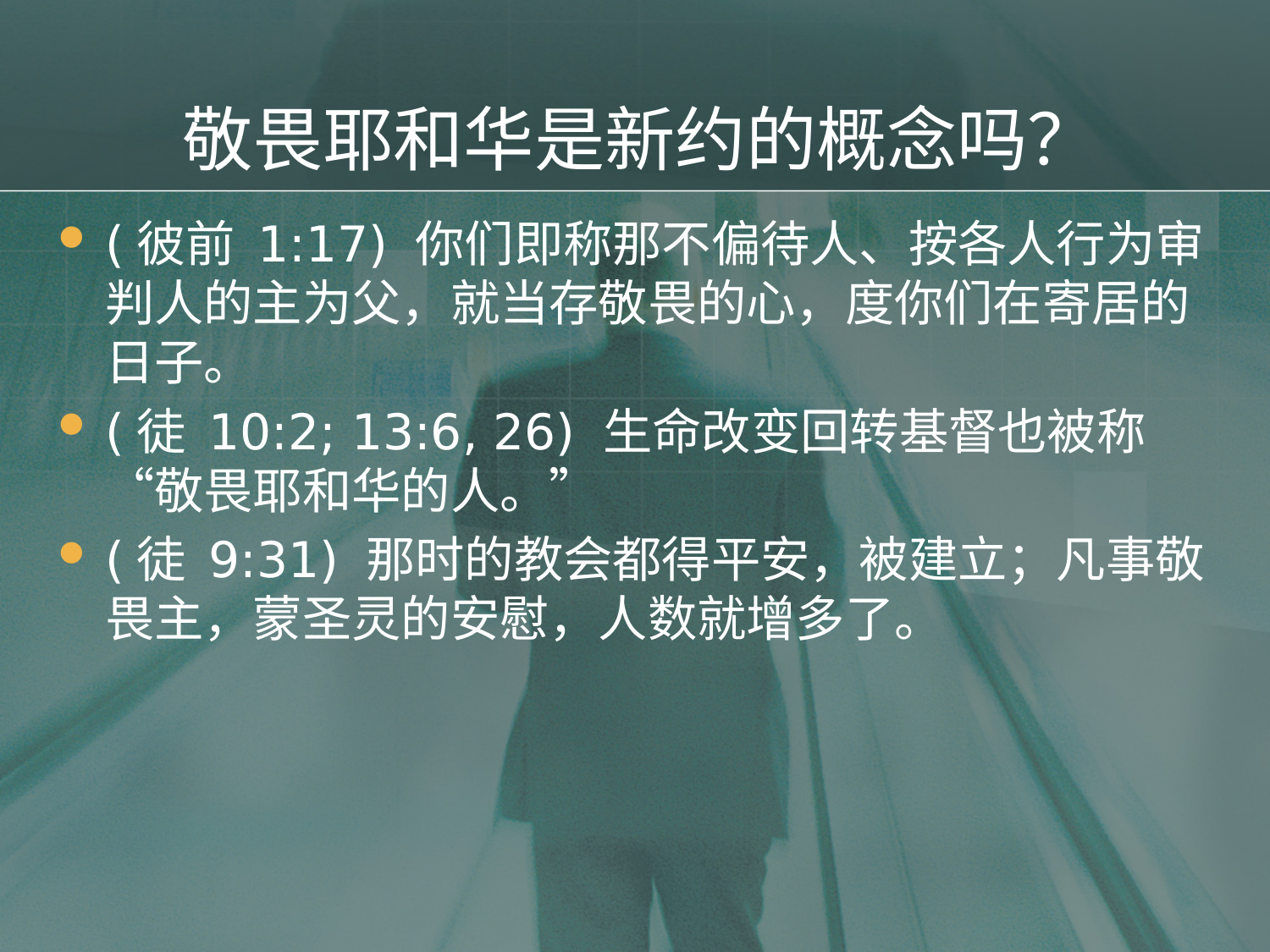

# 敬畏耶和华是新约的概念吗？
(彼前 1:17) 你们即称那不偏待人、按各人行为审判人的主为父，就当存敬畏的心，度你们在寄居的日子。
(徒 10:2; 13:6, 26) 生命改变回转基督也被称“敬畏耶和华的人。”
(徒 9:31) 那时的教会都得平安，被建立；凡事敬畏主，蒙圣灵的安慰，人数就增多了。